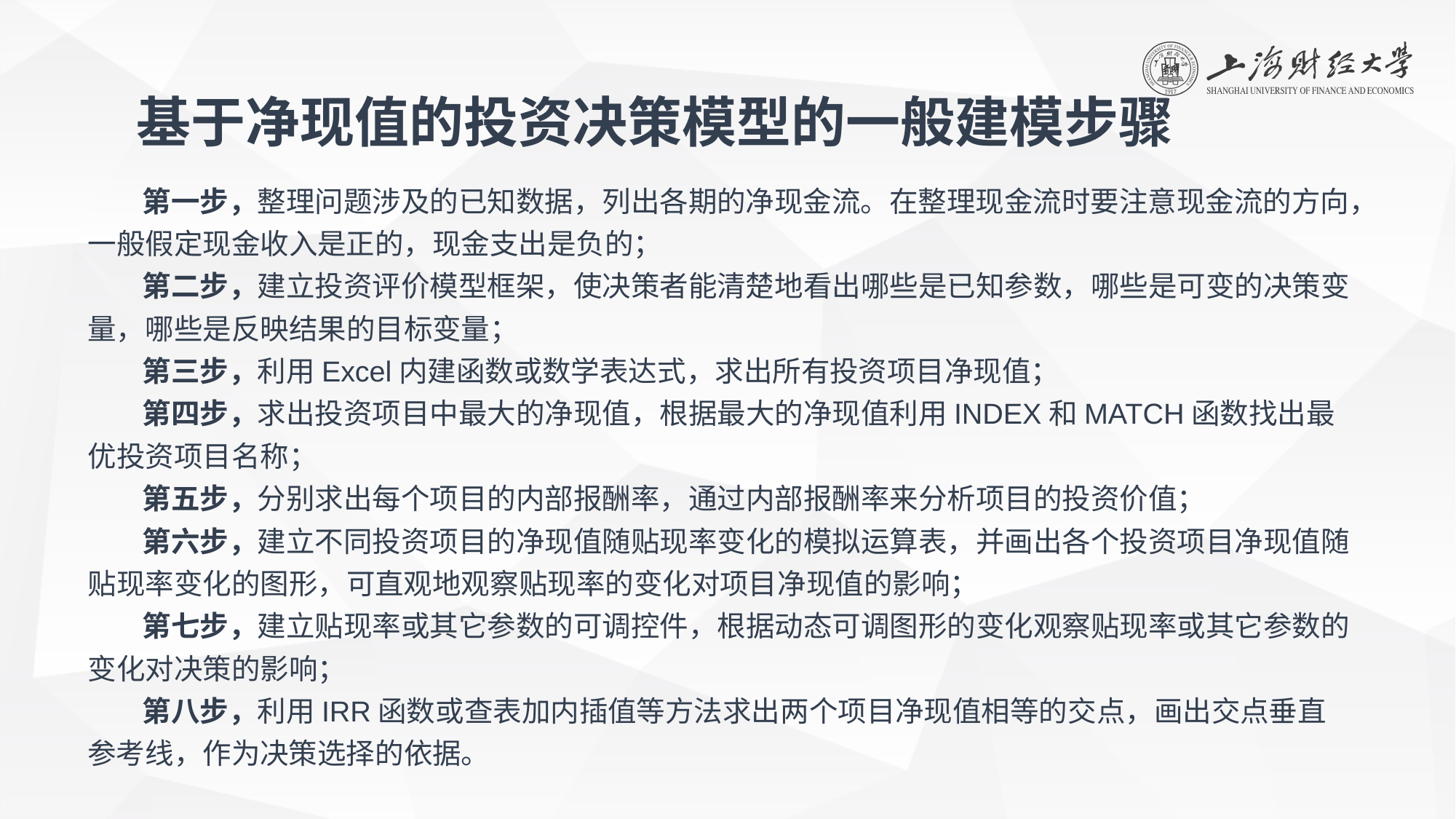

基于净现值的投资决策模型的一般建模步骤
第一步，整理问题涉及的已知数据，列出各期的净现金流。在整理现金流时要注意现金流的方向，一般假定现金收入是正的，现金支出是负的；
第二步，建立投资评价模型框架，使决策者能清楚地看出哪些是已知参数，哪些是可变的决策变量，哪些是反映结果的目标变量；
第三步，利用Excel内建函数或数学表达式，求出所有投资项目净现值；
第四步，求出投资项目中最大的净现值，根据最大的净现值利用INDEX和MATCH函数找出最优投资项目名称；
第五步，分别求出每个项目的内部报酬率，通过内部报酬率来分析项目的投资价值；
第六步，建立不同投资项目的净现值随贴现率变化的模拟运算表，并画出各个投资项目净现值随贴现率变化的图形，可直观地观察贴现率的变化对项目净现值的影响；
第七步，建立贴现率或其它参数的可调控件，根据动态可调图形的变化观察贴现率或其它参数的变化对决策的影响；
第八步，利用IRR函数或查表加内插值等方法求出两个项目净现值相等的交点，画出交点垂直参考线，作为决策选择的依据。